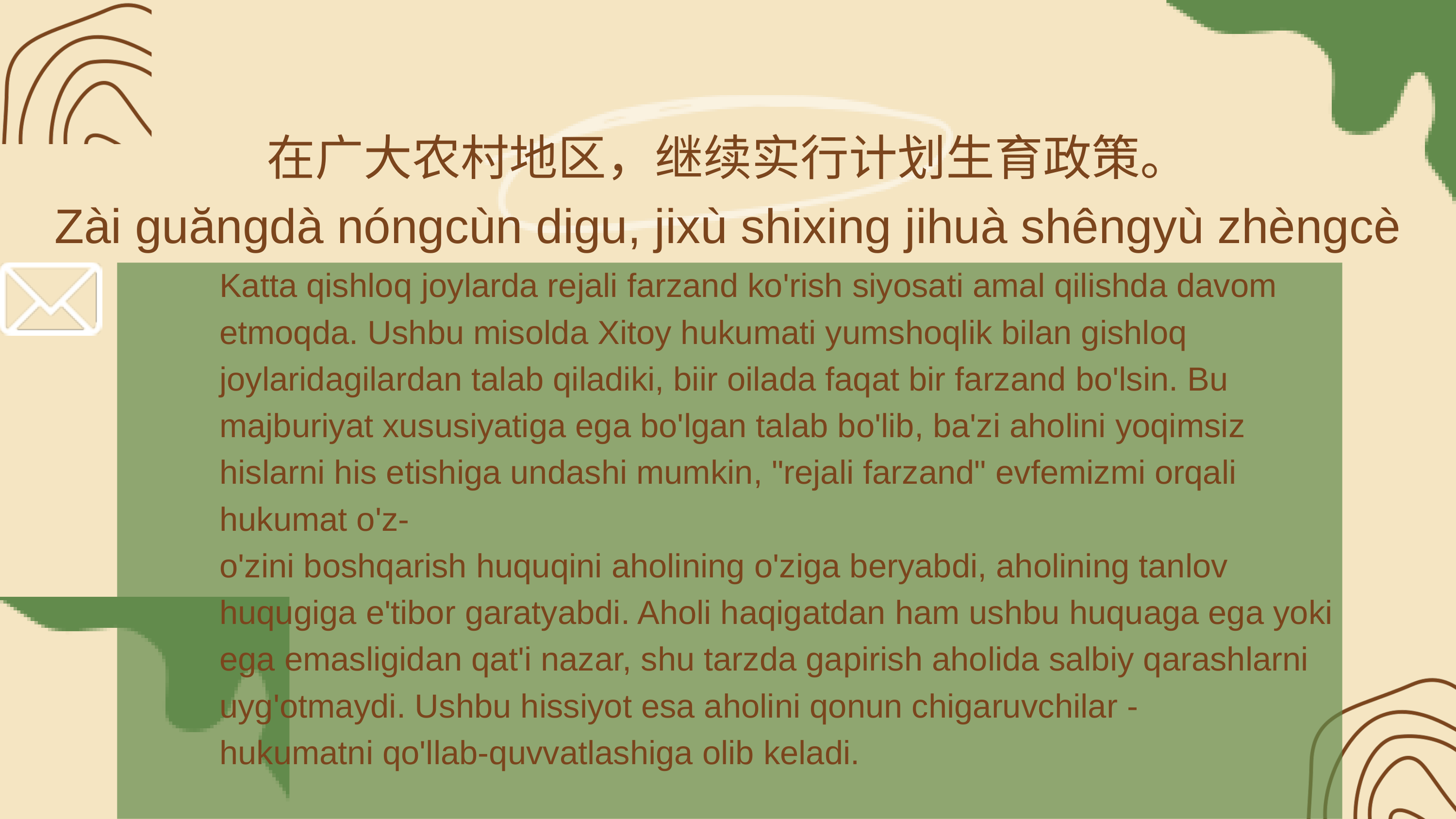

在广大农村地区，继续实行计划生育政策。
Zài guăngdà nóngcùn digu, jixù shixing jihuà shêngyù zhèngcè

Katta qishloq joylarda rejali farzand ko'rish siyosati amal qilishda davom etmoqda. Ushbu misolda Xitoy hukumati yumshoqlik bilan gishloq joylaridagilardan talab qiladiki, biir oilada faqat bir farzand bo'lsin. Bu majburiyat xususiyatiga ega bo'lgan talab bo'lib, ba'zi aholini yoqimsiz hislarni his etishiga undashi mumkin, "rejali farzand" evfemizmi orqali hukumat o'z-
o'zini boshqarish huquqini aholining o'ziga beryabdi, aholining tanlov huqugiga e'tibor garatyabdi. Aholi haqigatdan ham ushbu huquaga ega yoki ega emasligidan qat'i nazar, shu tarzda gapirish aholida salbiy qarashlarni uyg'otmaydi. Ushbu hissiyot esa aholini qonun chigaruvchilar -
hukumatni qo'llab-quvvatlashiga olib keladi.